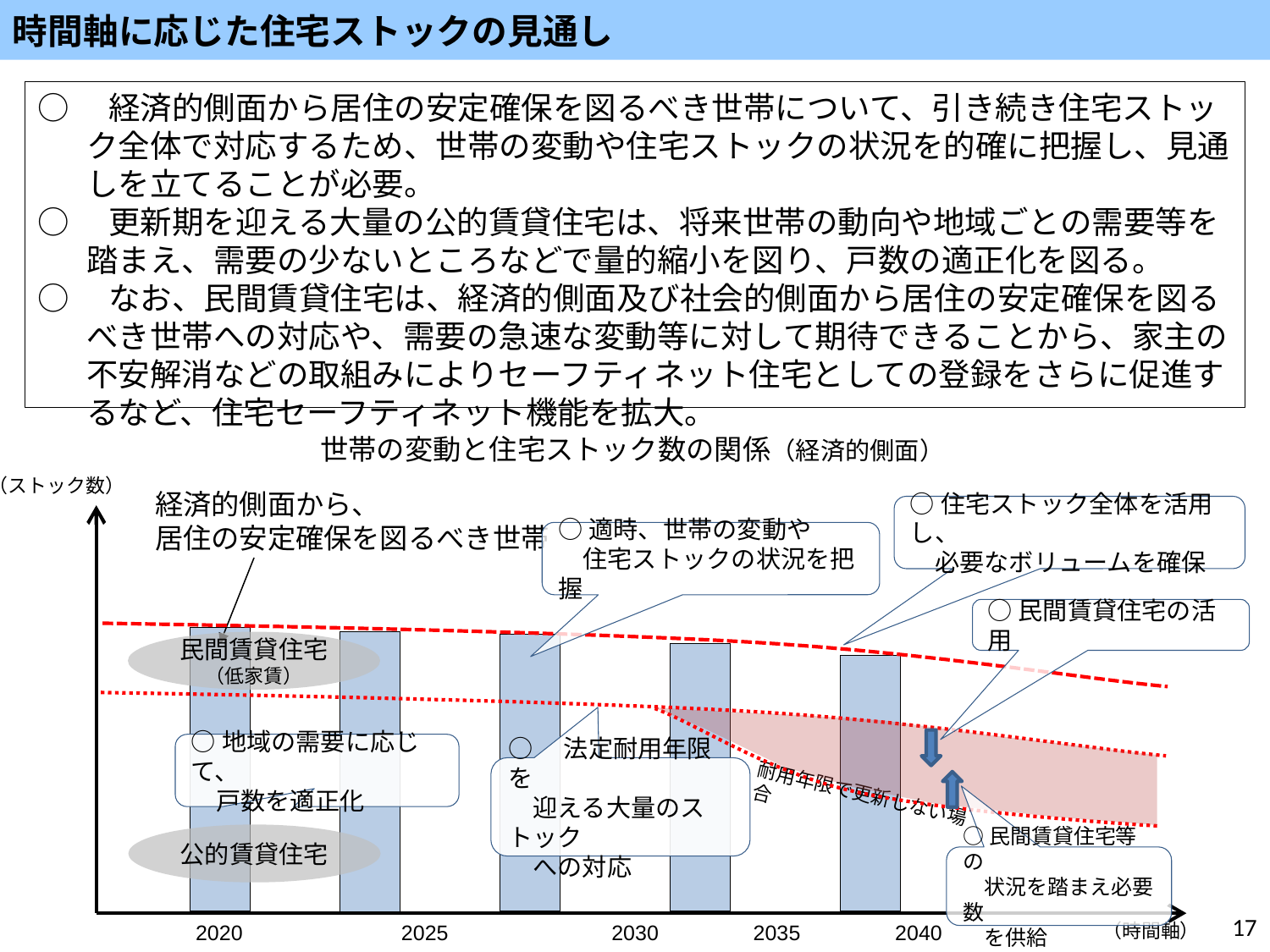

時間軸に応じた住宅ストックの見通し
○　経済的側面から居住の安定確保を図るべき世帯について、引き続き住宅ストック全体で対応するため、世帯の変動や住宅ストックの状況を的確に把握し、見通しを立てることが必要。
○　更新期を迎える大量の公的賃貸住宅は、将来世帯の動向や地域ごとの需要等を踏まえ、需要の少ないところなどで量的縮小を図り、戸数の適正化を図る。
○　なお、民間賃貸住宅は、経済的側面及び社会的側面から居住の安定確保を図るべき世帯への対応や、需要の急速な変動等に対して期待できることから、家主の不安解消などの取組みによりセーフティネット住宅としての登録をさらに促進するなど、住宅セーフティネット機能を拡大。
世帯の変動と住宅ストック数の関係（経済的側面）
（ストック数）
経済的側面から、
居住の安定確保を図るべき世帯
○住宅ストック全体を活用し、
　必要なボリュームを確保
○適時、世帯の変動や
　住宅ストックの状況を把握
○民間賃貸住宅の活用

民間賃貸住宅
（低家賃）

○地域の需要に応じて、
　戸数を適正化
○　法定耐用年限を
　迎える大量のストック
　への対応

耐用年限で更新しない場合
公的賃貸住宅
○民間賃貸住宅等の
　状況を踏まえ必要数
　を供給
17
（時間軸）
2020　　　　　　　2025　　　　　　　 2030                2035                2040